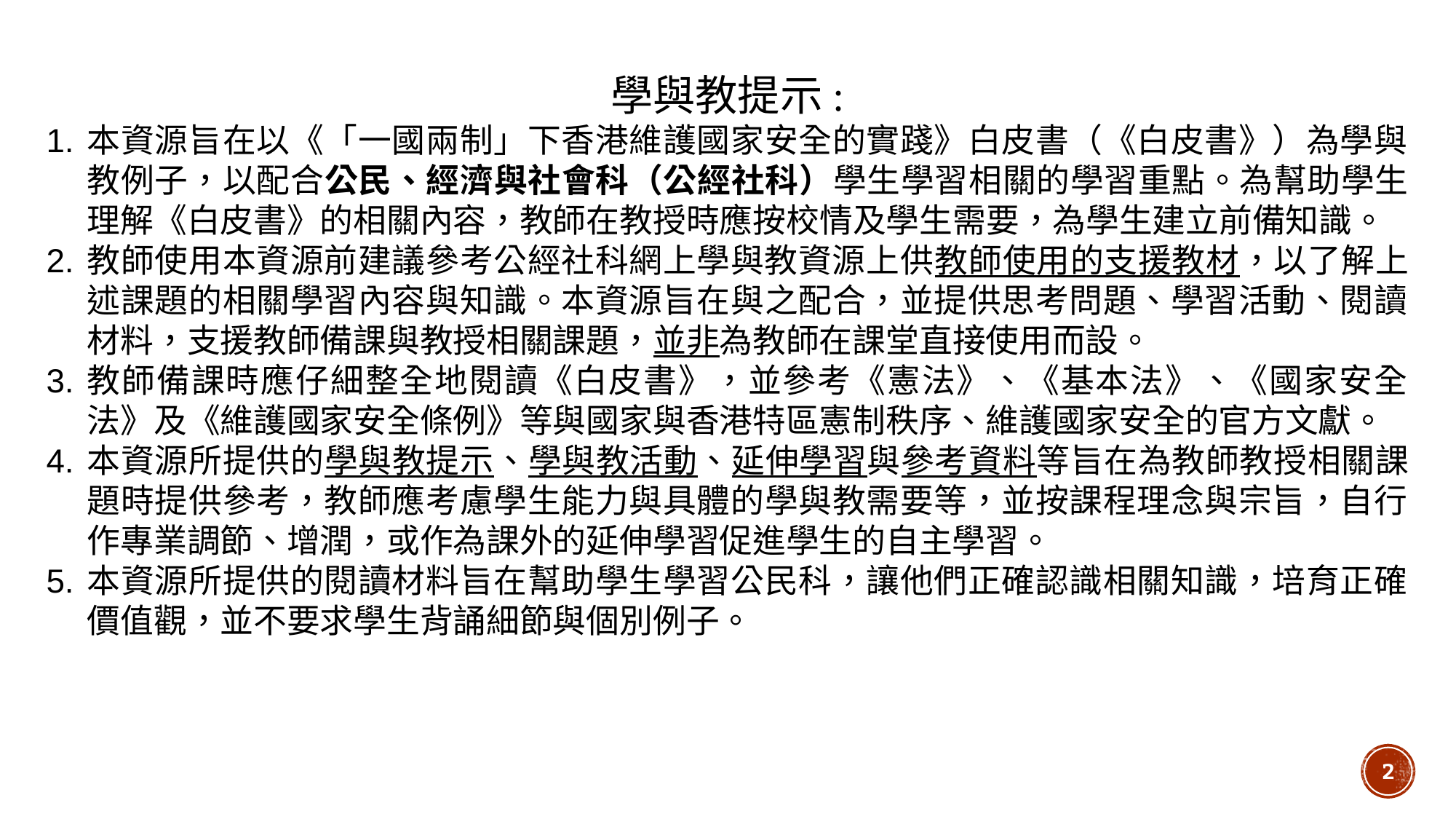

學與教提示:
本資源旨在以《「一國兩制」下香港維護國家安全的實踐》白皮書（《白皮書》）為學與教例子，以配合公民、經濟與社會科（公經社科）學生學習相關的學習重點。為幫助學生理解《白皮書》的相關內容，教師在教授時應按校情及學生需要，為學生建立前備知識。
教師使用本資源前建議參考公經社科網上學與教資源上供教師使用的支援教材，以了解上述課題的相關學習內容與知識。本資源旨在與之配合，並提供思考問題、學習活動、閱讀材料，支援教師備課與教授相關課題，並非為教師在課堂直接使用而設。
教師備課時應仔細整全地閱讀《白皮書》，並參考《憲法》、《基本法》、《國家安全法》及《維護國家安全條例》等與國家與香港特區憲制秩序、維護國家安全的官方文獻。
本資源所提供的學與教提示、學與教活動、延伸學習與參考資料等旨在為教師教授相關課題時提供參考，教師應考慮學生能力與具體的學與教需要等，並按課程理念與宗旨，自行作專業調節、增潤，或作為課外的延伸學習促進學生的自主學習。
本資源所提供的閱讀材料旨在幫助學生學習公民科，讓他們正確認識相關知識，培育正確價值觀，並不要求學生背誦細節與個別例子。
2